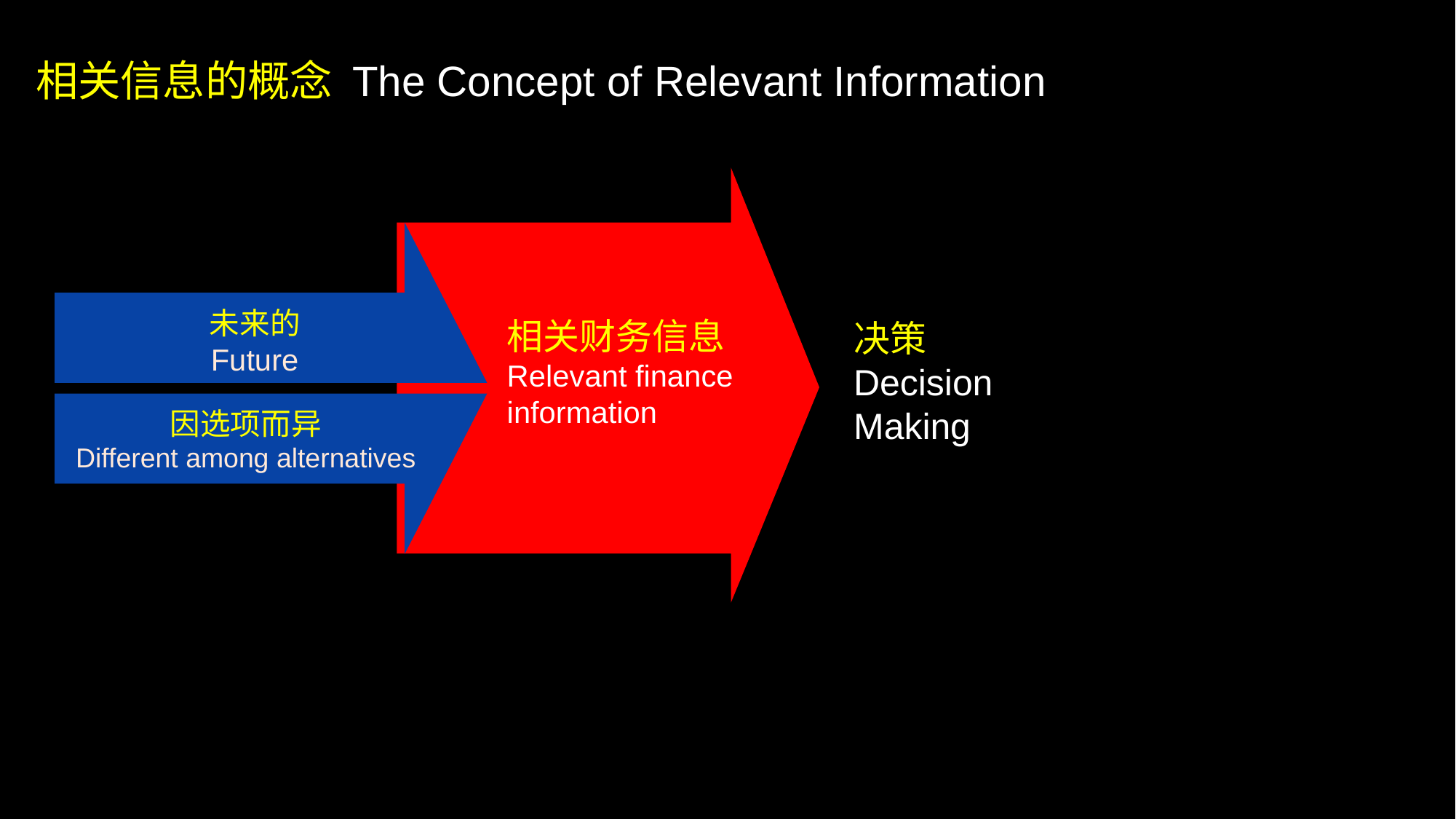

相关信息的概念 The Concept of Relevant Information

未来的
Future
决策
Decision Making
相关财务信息
Relevant finance information

因选项而异
Different among alternatives